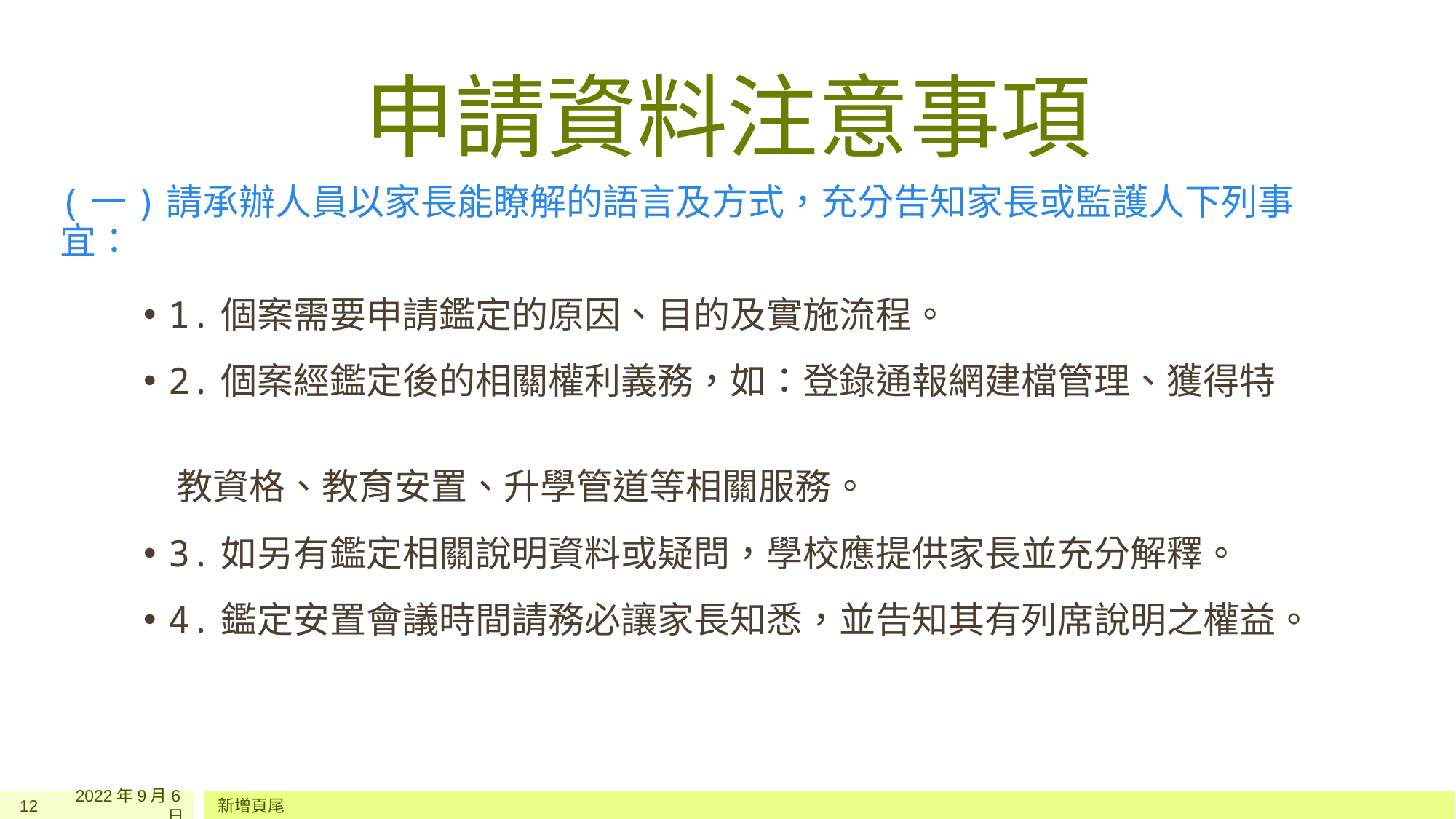

# 申請資料注意事項
(一)請承辦人員以家長能瞭解的語言及方式，充分告知家長或監護人下列事宜：
1.個案需要申請鑑定的原因、目的及實施流程。
2.個案經鑑定後的相關權利義務，如：登錄通報網建檔管理、獲得特
   教資格、教育安置、升學管道等相關服務。
3.如另有鑑定相關說明資料或疑問，學校應提供家長並充分解釋。
4.鑑定安置會議時間請務必讓家長知悉，並告知其有列席說明之權益。

12
2022年9月6日
新增頁尾